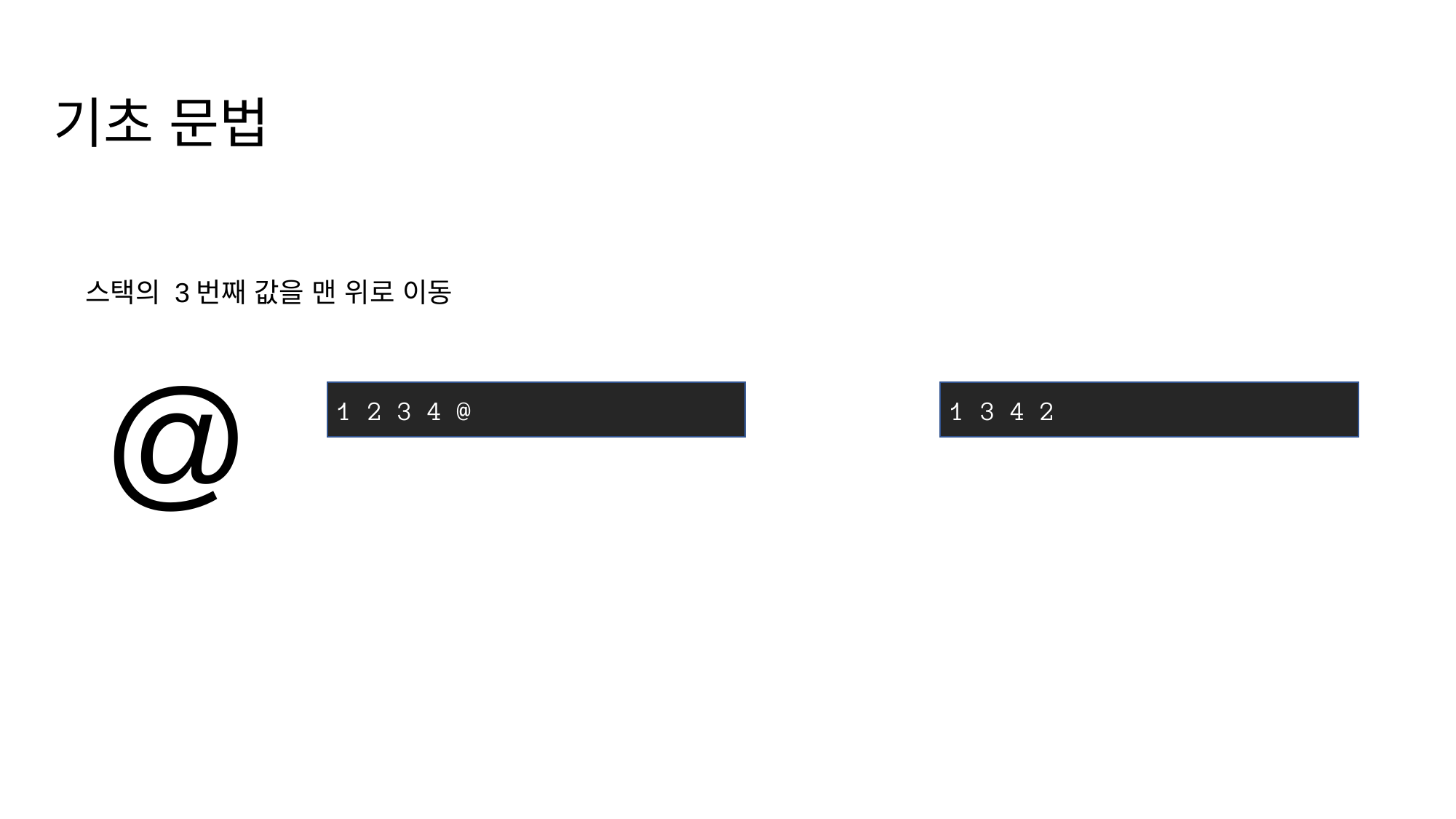

기초 문법
@
스택의 3번째 값을 맨 위로 이동
1 2 3 4 @
1 3 4 2